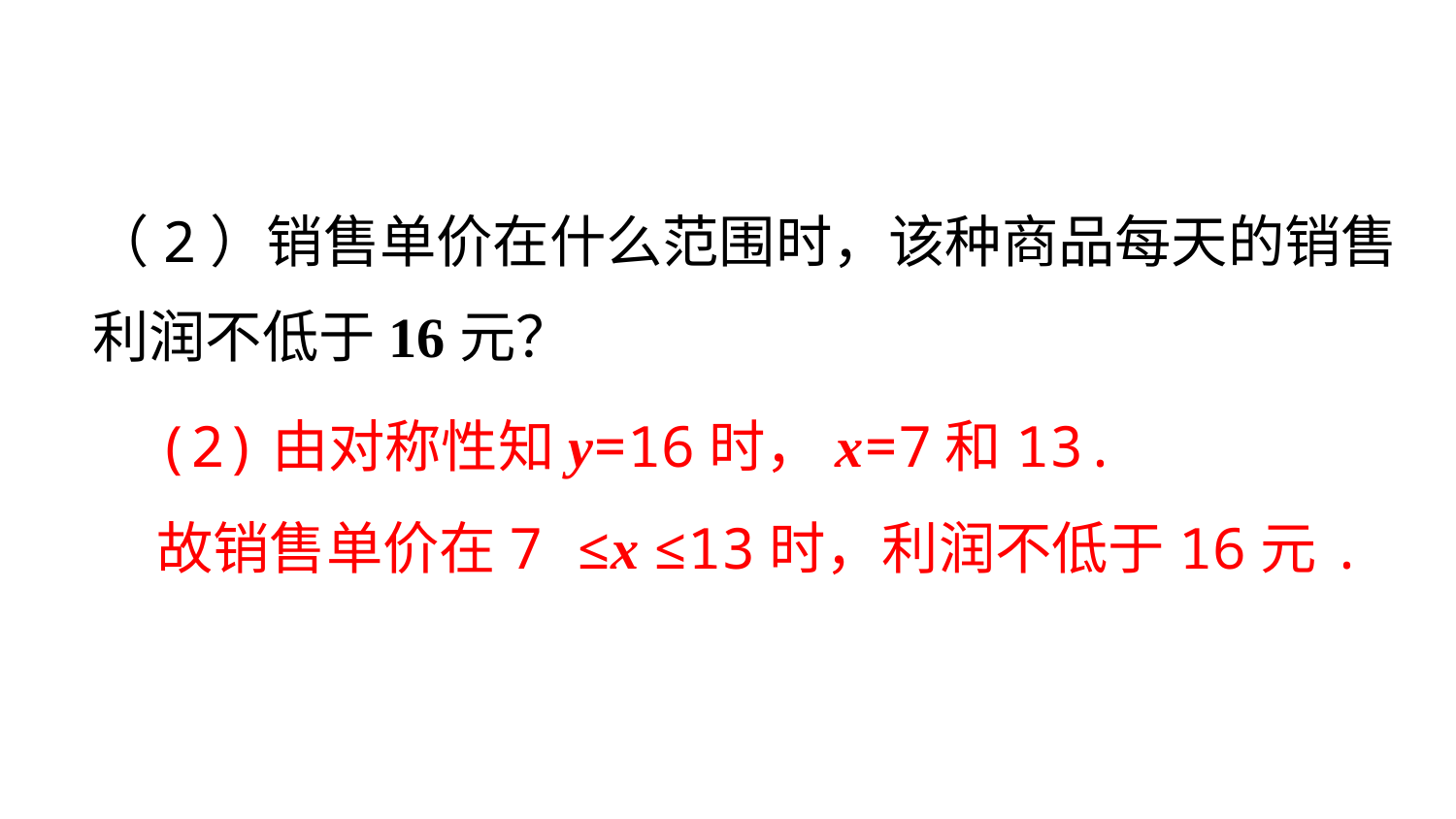

（2）销售单价在什么范围时，该种商品每天的销售利润不低于16元？
(2)由对称性知y=16时，x=7和13.
故销售单价在7 ≤x ≤13时，利润不低于16元.